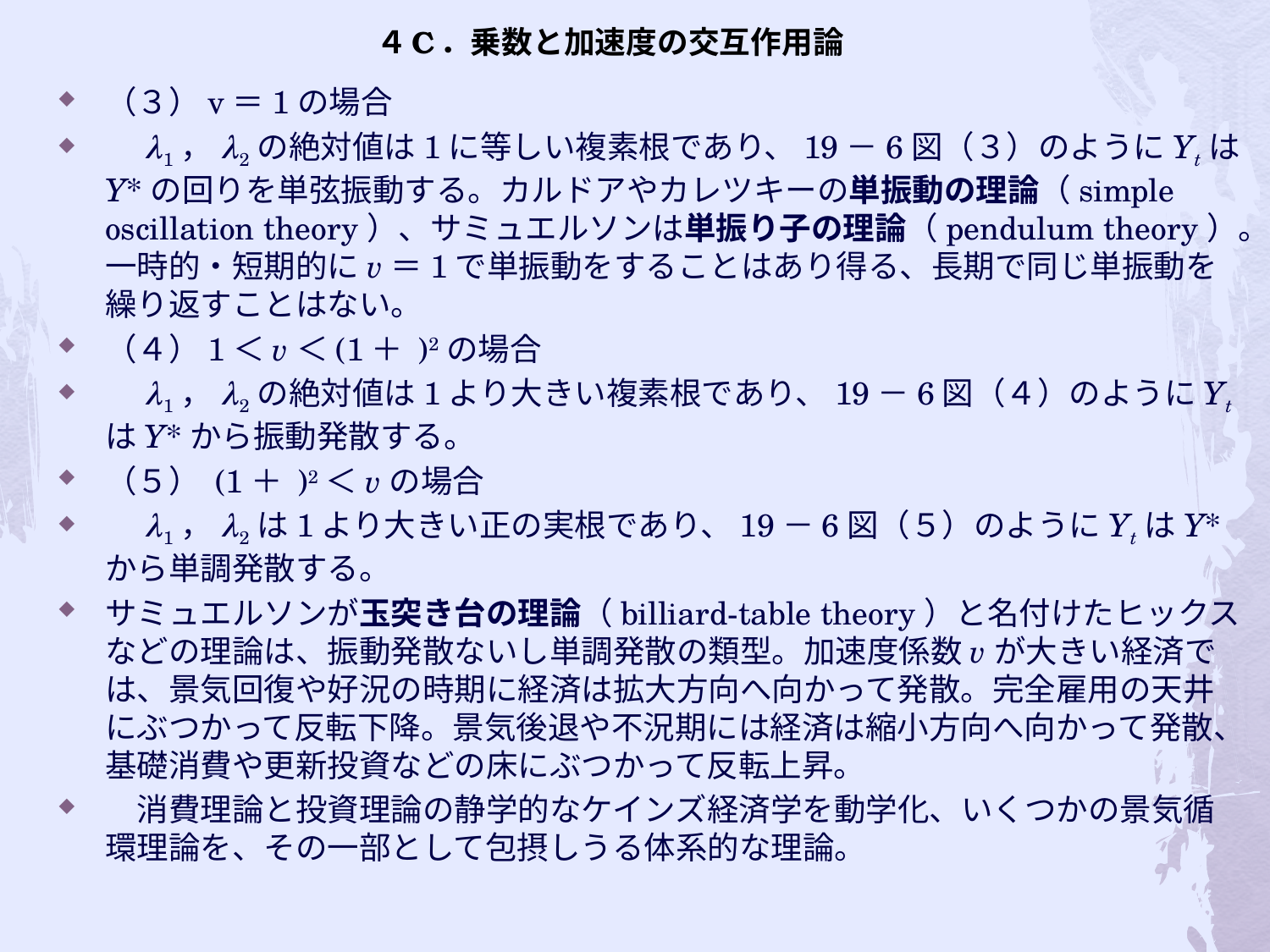

# ４C．乗数と加速度の交互作用論
（３）v＝1の場合
　λ1，λ2の絶対値は1に等しい複素根であり、19－6図（３）のようにYtはY*の回りを単弦振動する。カルドアやカレツキーの単振動の理論（simple oscillation theory）、サミュエルソンは単振り子の理論（pendulum theory）。一時的・短期的にv＝1で単振動をすることはあり得る、長期で同じ単振動を繰り返すことはない。
（４）1＜v＜(1＋ )2の場合
　λ1，λ2の絶対値は1より大きい複素根であり、19－6図（４）のようにYtはY*から振動発散する。
（５） (1＋ )2＜vの場合
　λ1，λ2は1より大きい正の実根であり、19－6図（５）のようにYtはY*から単調発散する。
サミュエルソンが玉突き台の理論（billiard-table theory）と名付けたヒックスなどの理論は、振動発散ないし単調発散の類型。加速度係数vが大きい経済では、景気回復や好況の時期に経済は拡大方向へ向かって発散。完全雇用の天井にぶつかって反転下降。景気後退や不況期には経済は縮小方向へ向かって発散、基礎消費や更新投資などの床にぶつかって反転上昇。
　消費理論と投資理論の静学的なケインズ経済学を動学化、いくつかの景気循環理論を、その一部として包摂しうる体系的な理論。